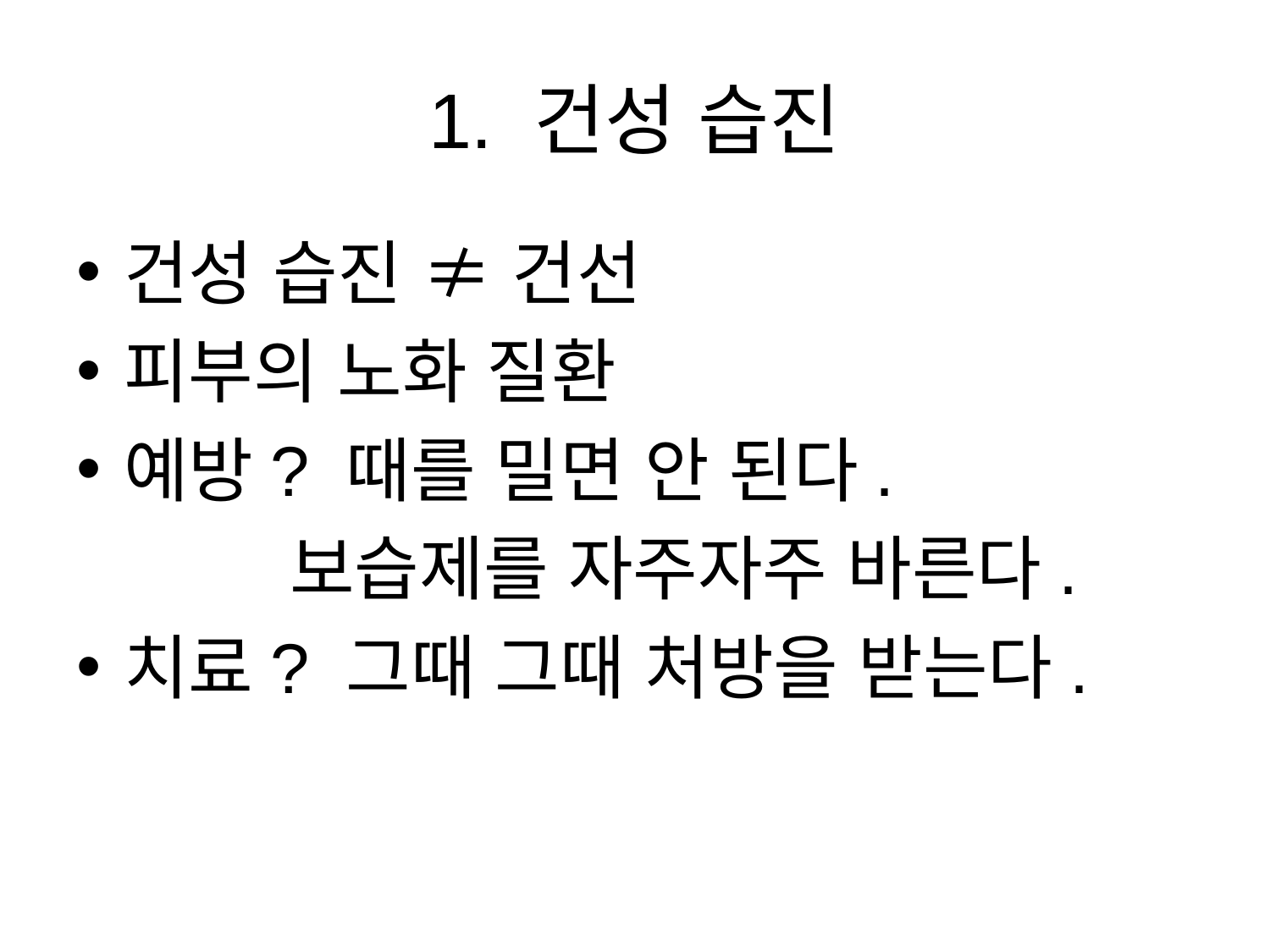

# 1. 건성 습진
건성 습진 ≠ 건선
피부의 노화 질환
예방? 때를 밀면 안 된다.
          보습제를 자주자주 바른다.
치료? 그때 그때 처방을 받는다.